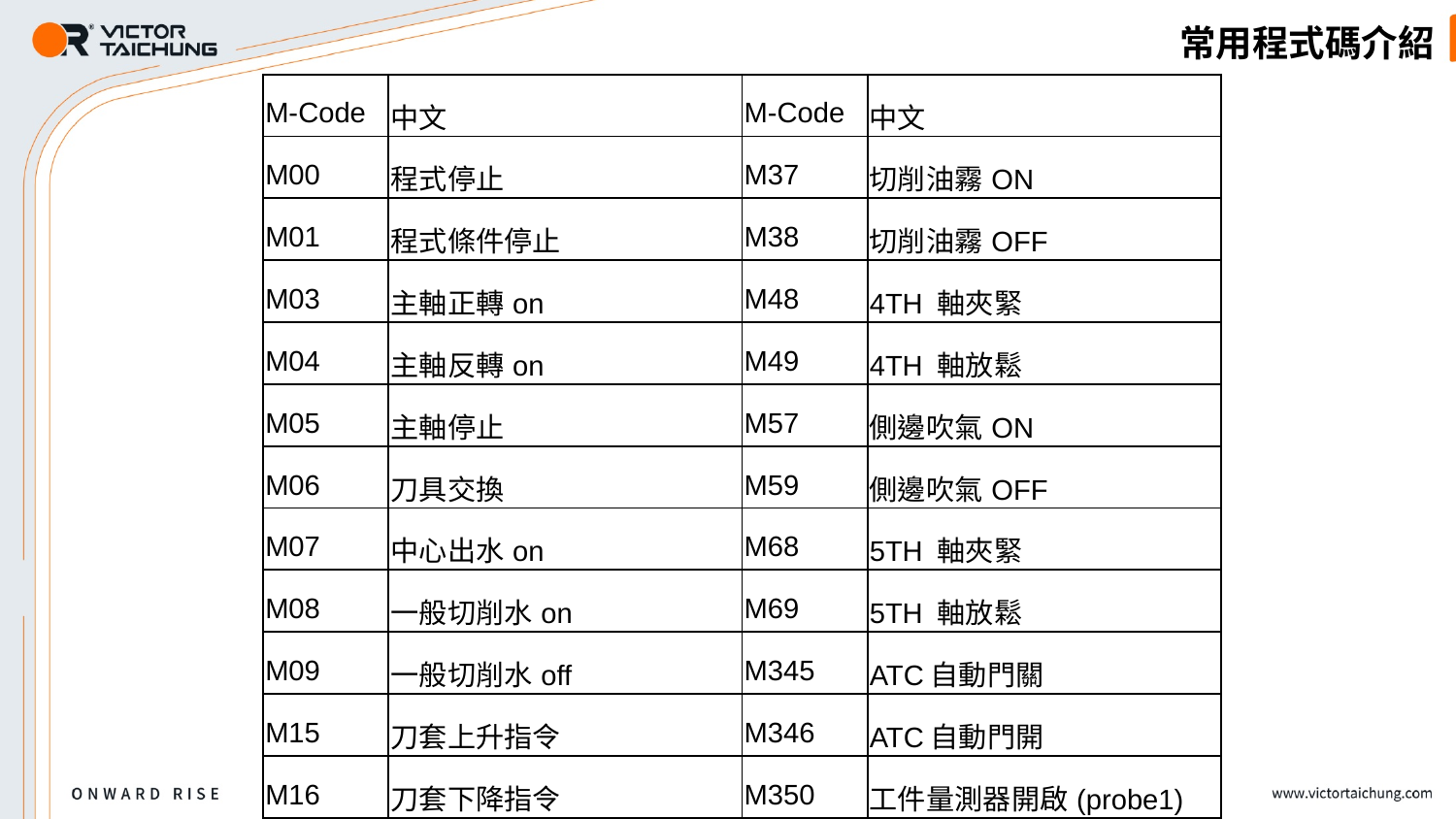

# 常用程式碼介紹
| M-Code | 中文 | M-Code | 中文 |
| --- | --- | --- | --- |
| M00 | 程式停止 | M37 | 切削油霧ON |
| M01 | 程式條件停止 | M38 | 切削油霧OFF |
| M03 | 主軸正轉on | M48 | 4TH 軸夾緊 |
| M04 | 主軸反轉on | M49 | 4TH 軸放鬆 |
| M05 | 主軸停止 | M57 | 側邊吹氣ON |
| M06 | 刀具交換 | M59 | 側邊吹氣OFF |
| M07 | 中心出水on | M68 | 5TH 軸夾緊 |
| M08 | 一般切削水on | M69 | 5TH 軸放鬆 |
| M09 | 一般切削水off | M345 | ATC自動門關 |
| M15 | 刀套上升指令 | M346 | ATC自動門開 |
| M16 | 刀套下降指令 | M350 | 工件量測器開啟(probe1) |
| M17 | 副程式結束 | M351 | 刀長量測器開啟(probe2) |
| M19 | 主軸定位 | M352 | 工件/刀長量測關閉 |